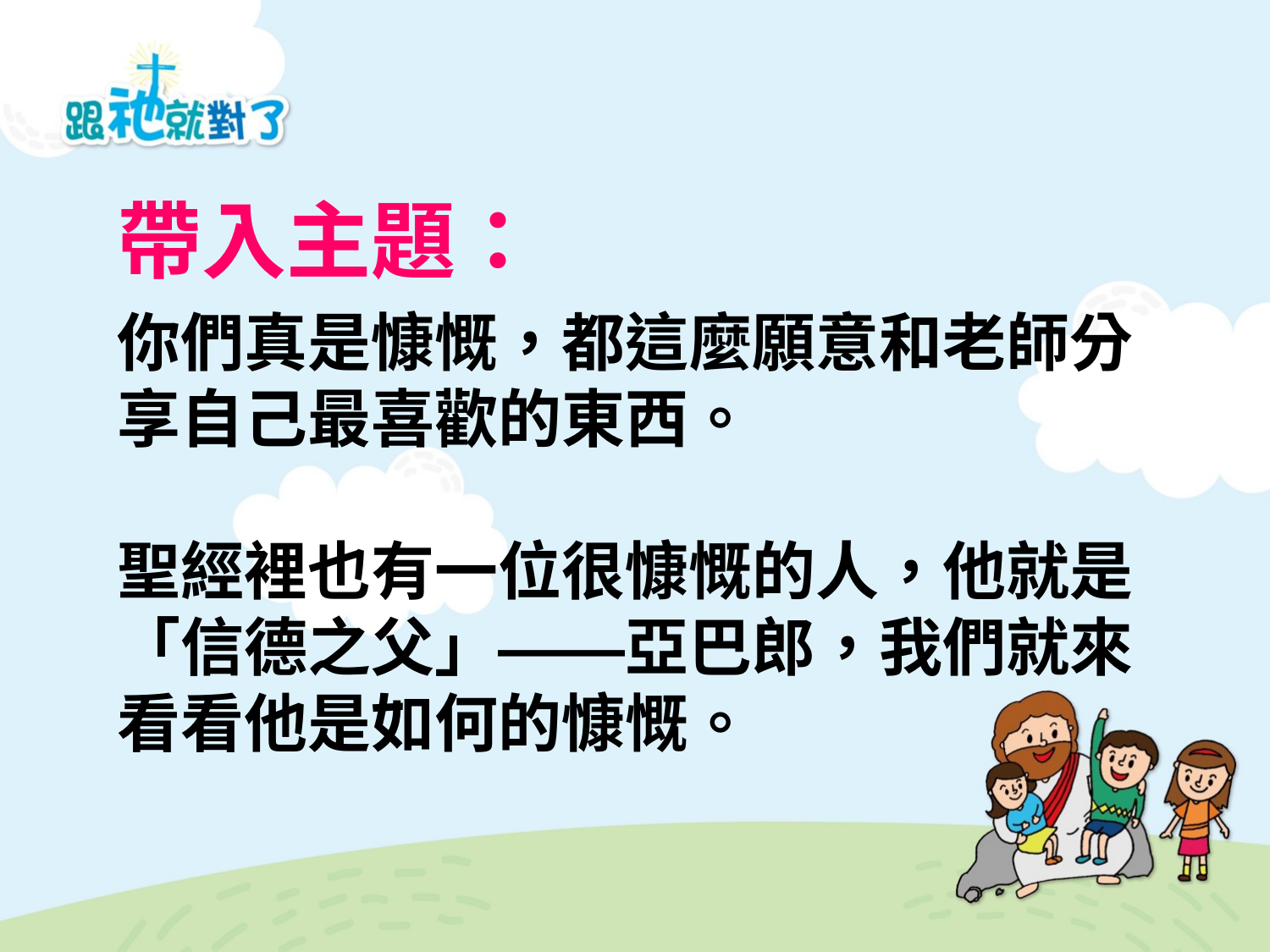

帶入主題：
你們真是慷慨，都這麼願意和老師分享自己最喜歡的東西。

聖經裡也有一位很慷慨的人，他就是「信德之父」——亞巴郎，我們就來看看他是如何的慷慨。